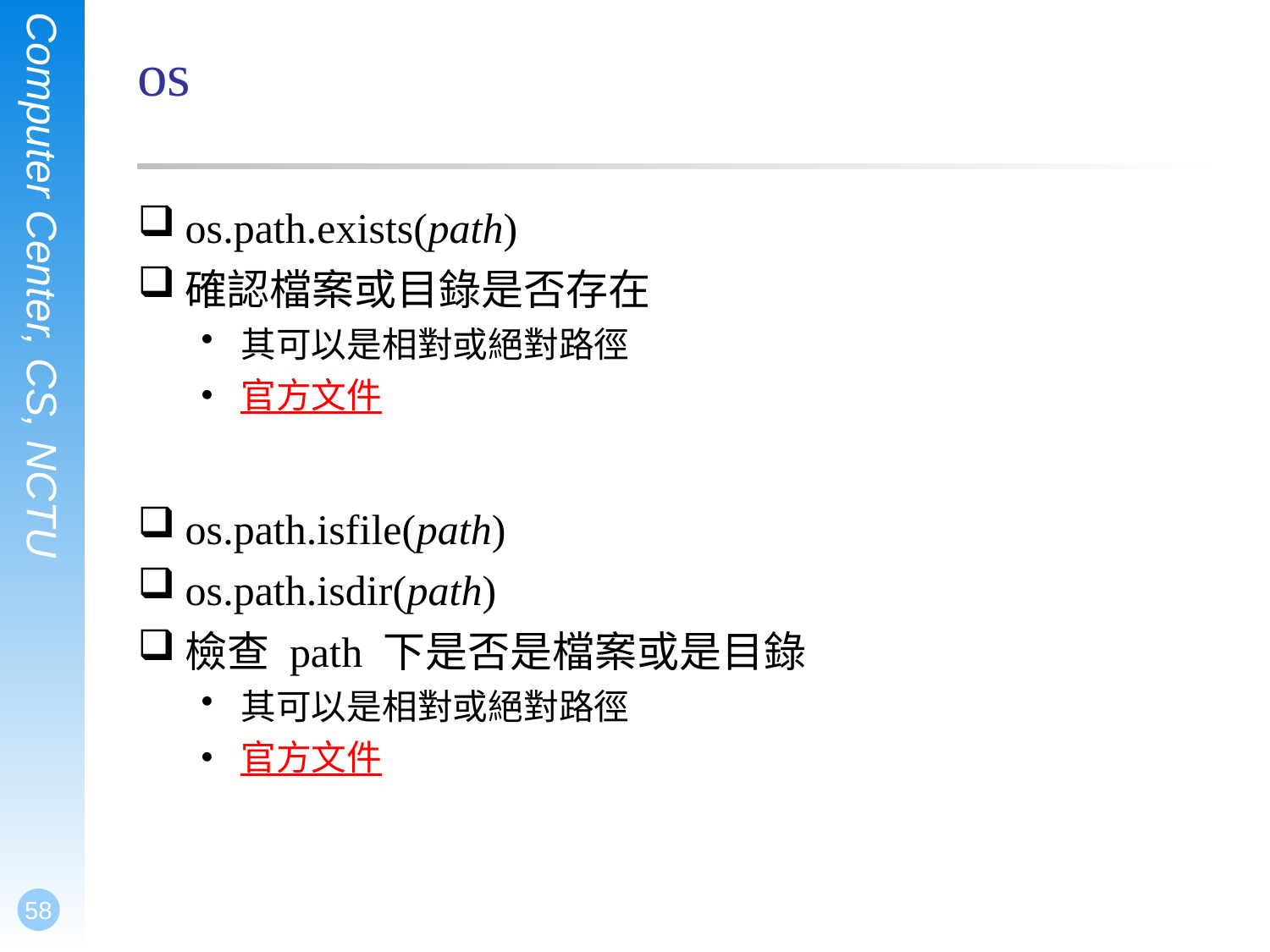

# os
os.path.exists(path)
確認檔案或目錄是否存在
其可以是相對或絕對路徑
官方文件

os.path.isfile(path)
os.path.isdir(path)
檢查 path 下是否是檔案或是目錄
其可以是相對或絕對路徑
官方文件